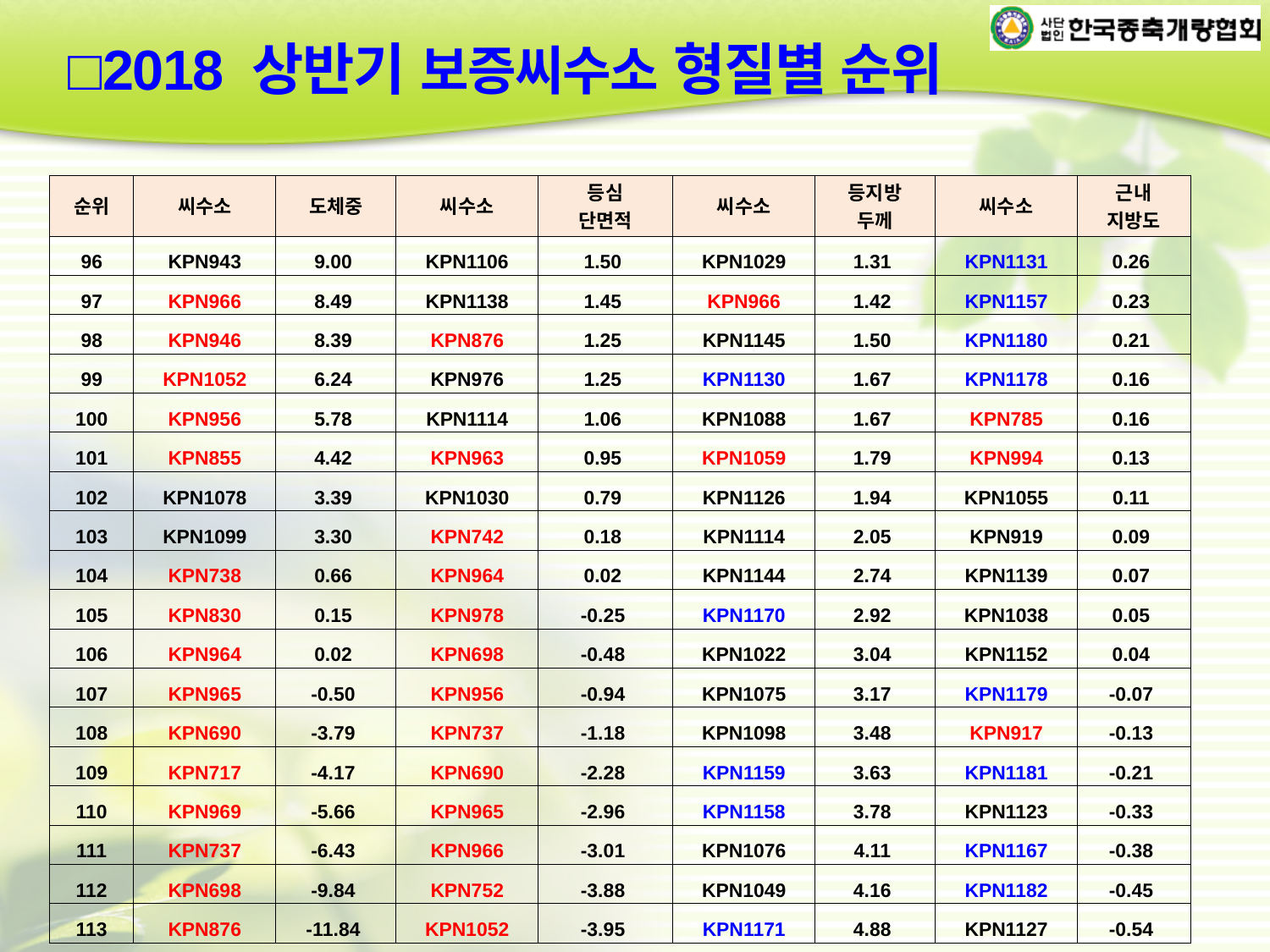

□2018 상반기 보증씨수소 형질별 순위
| 순위 | 씨수소 | 도체중 | 씨수소 | 등심 단면적 | 씨수소 | 등지방 두께 | 씨수소 | 근내 지방도 |
| --- | --- | --- | --- | --- | --- | --- | --- | --- |
| 96 | KPN943 | 9.00 | KPN1106 | 1.50 | KPN1029 | 1.31 | KPN1131 | 0.26 |
| 97 | KPN966 | 8.49 | KPN1138 | 1.45 | KPN966 | 1.42 | KPN1157 | 0.23 |
| 98 | KPN946 | 8.39 | KPN876 | 1.25 | KPN1145 | 1.50 | KPN1180 | 0.21 |
| 99 | KPN1052 | 6.24 | KPN976 | 1.25 | KPN1130 | 1.67 | KPN1178 | 0.16 |
| 100 | KPN956 | 5.78 | KPN1114 | 1.06 | KPN1088 | 1.67 | KPN785 | 0.16 |
| 101 | KPN855 | 4.42 | KPN963 | 0.95 | KPN1059 | 1.79 | KPN994 | 0.13 |
| 102 | KPN1078 | 3.39 | KPN1030 | 0.79 | KPN1126 | 1.94 | KPN1055 | 0.11 |
| 103 | KPN1099 | 3.30 | KPN742 | 0.18 | KPN1114 | 2.05 | KPN919 | 0.09 |
| 104 | KPN738 | 0.66 | KPN964 | 0.02 | KPN1144 | 2.74 | KPN1139 | 0.07 |
| 105 | KPN830 | 0.15 | KPN978 | -0.25 | KPN1170 | 2.92 | KPN1038 | 0.05 |
| 106 | KPN964 | 0.02 | KPN698 | -0.48 | KPN1022 | 3.04 | KPN1152 | 0.04 |
| 107 | KPN965 | -0.50 | KPN956 | -0.94 | KPN1075 | 3.17 | KPN1179 | -0.07 |
| 108 | KPN690 | -3.79 | KPN737 | -1.18 | KPN1098 | 3.48 | KPN917 | -0.13 |
| 109 | KPN717 | -4.17 | KPN690 | -2.28 | KPN1159 | 3.63 | KPN1181 | -0.21 |
| 110 | KPN969 | -5.66 | KPN965 | -2.96 | KPN1158 | 3.78 | KPN1123 | -0.33 |
| 111 | KPN737 | -6.43 | KPN966 | -3.01 | KPN1076 | 4.11 | KPN1167 | -0.38 |
| 112 | KPN698 | -9.84 | KPN752 | -3.88 | KPN1049 | 4.16 | KPN1182 | -0.45 |
| 113 | KPN876 | -11.84 | KPN1052 | -3.95 | KPN1171 | 4.88 | KPN1127 | -0.54 |